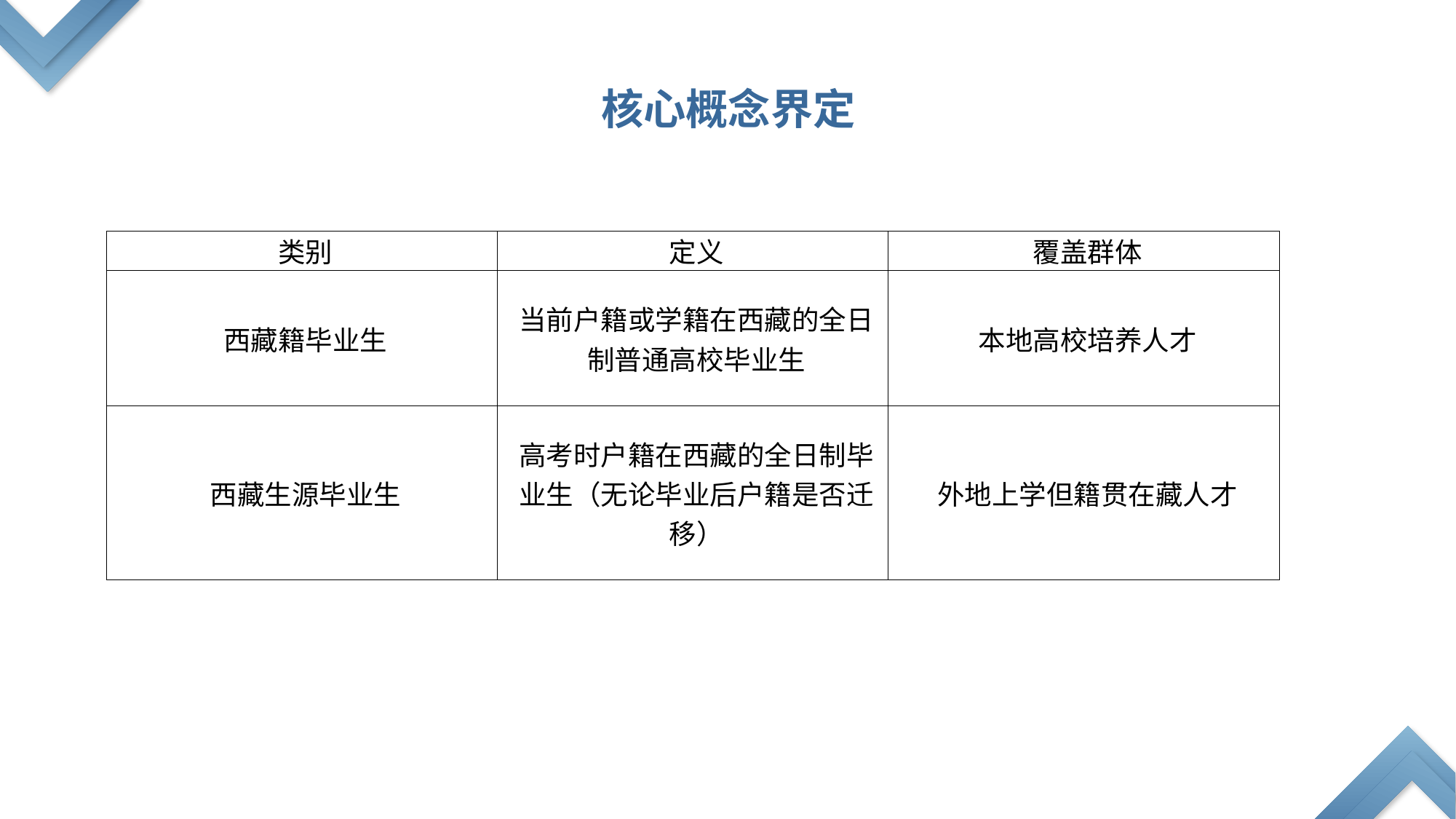

核心概念界定
| 类别 | 定义 | 覆盖群体 |
| --- | --- | --- |
| 西藏籍毕业生 | 当前户籍或学籍在西藏的全日制普通高校毕业生 | 本地高校培养人才 |
| 西藏生源毕业生 | 高考时户籍在西藏的全日制毕业生（无论毕业后户籍是否迁移） | 外地上学但籍贯在藏人才 |